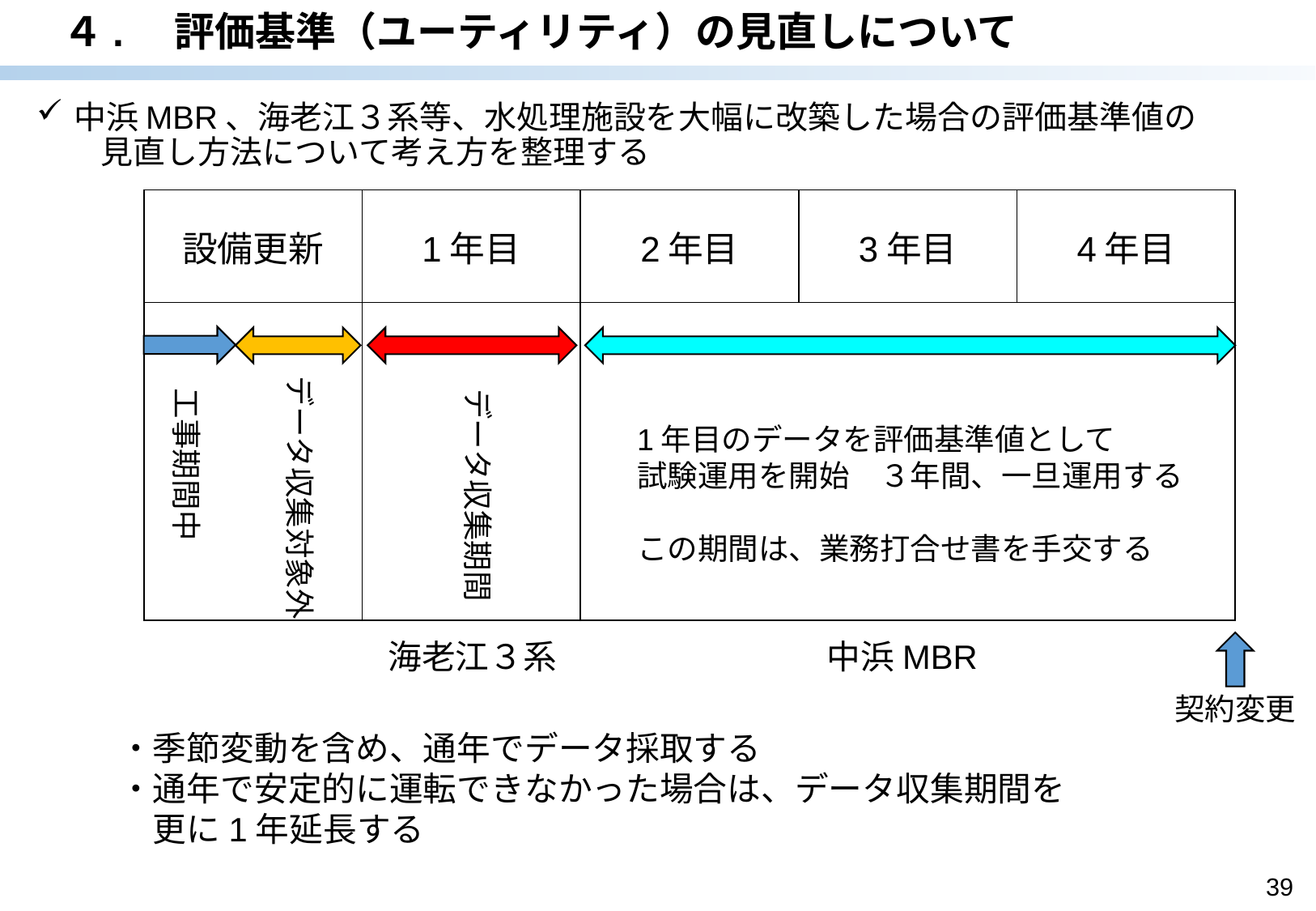

４.　評価基準（ユーティリティ）の見直しについて
中浜MBR、海老江３系等、水処理施設を大幅に改築した場合の評価基準値の
　　見直し方法について考え方を整理する
| 設備更新 | 1年目 | 2年目 | 3年目 | 4年目 |
| --- | --- | --- | --- | --- |
|  |  |  |  |  |

データ収集対象外
工事期間中
データ収集期間
1年目のデータを評価基準値として
試験運用を開始　３年間、一旦運用する

この期間は、業務打合せ書を手交する
海老江３系
中浜MBR

契約変更
・季節変動を含め、通年でデータ採取する
・通年で安定的に運転できなかった場合は、データ収集期間を
　更に1年延長する
39